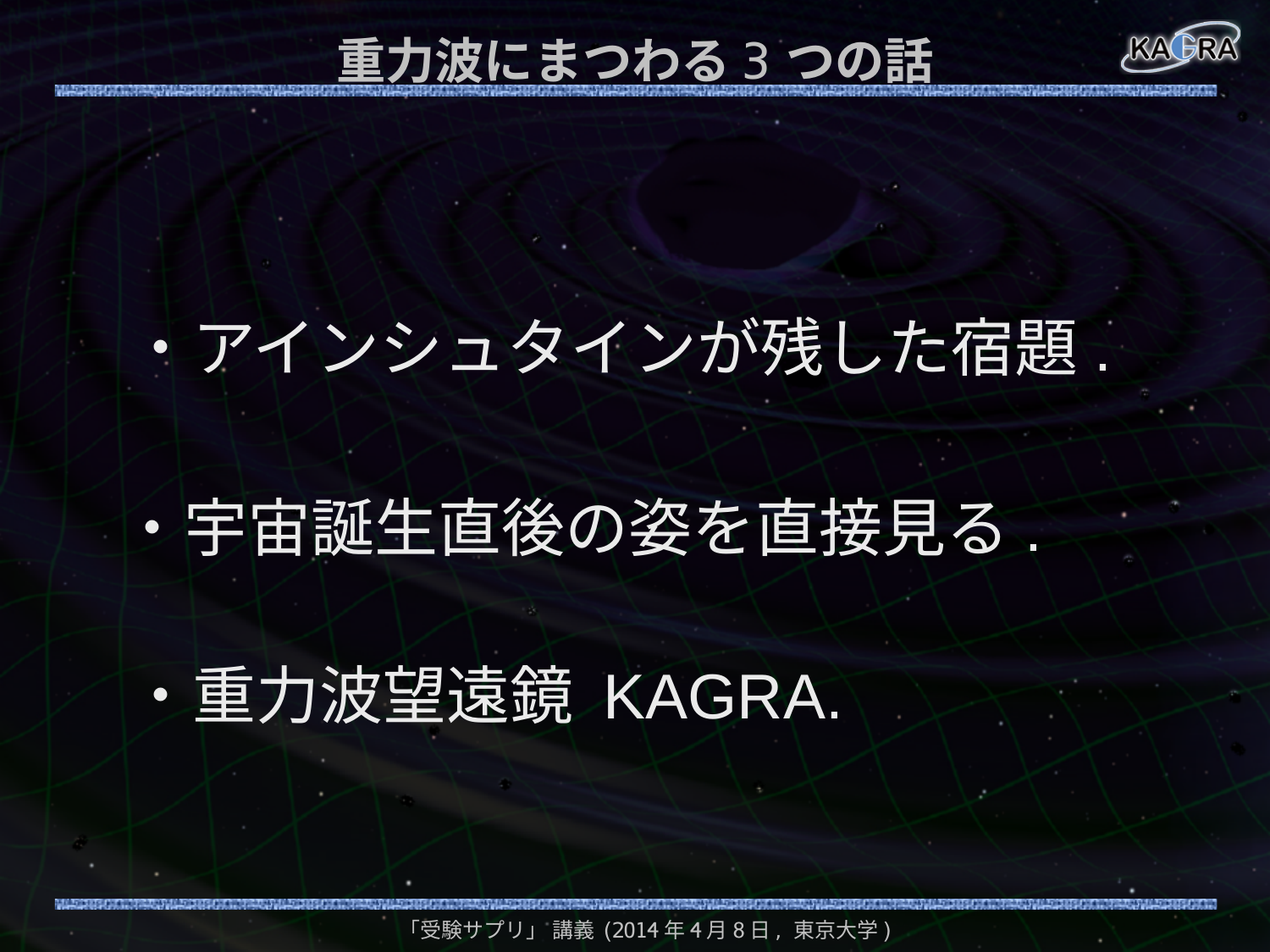

# 重力波にまつわる3つの話
・アインシュタインが残した宿題.
・宇宙誕生直後の姿を直接見る.
・重力波望遠鏡 KAGRA.
「受験サプリ」 講義 (2014年4月8日, 東京大学)